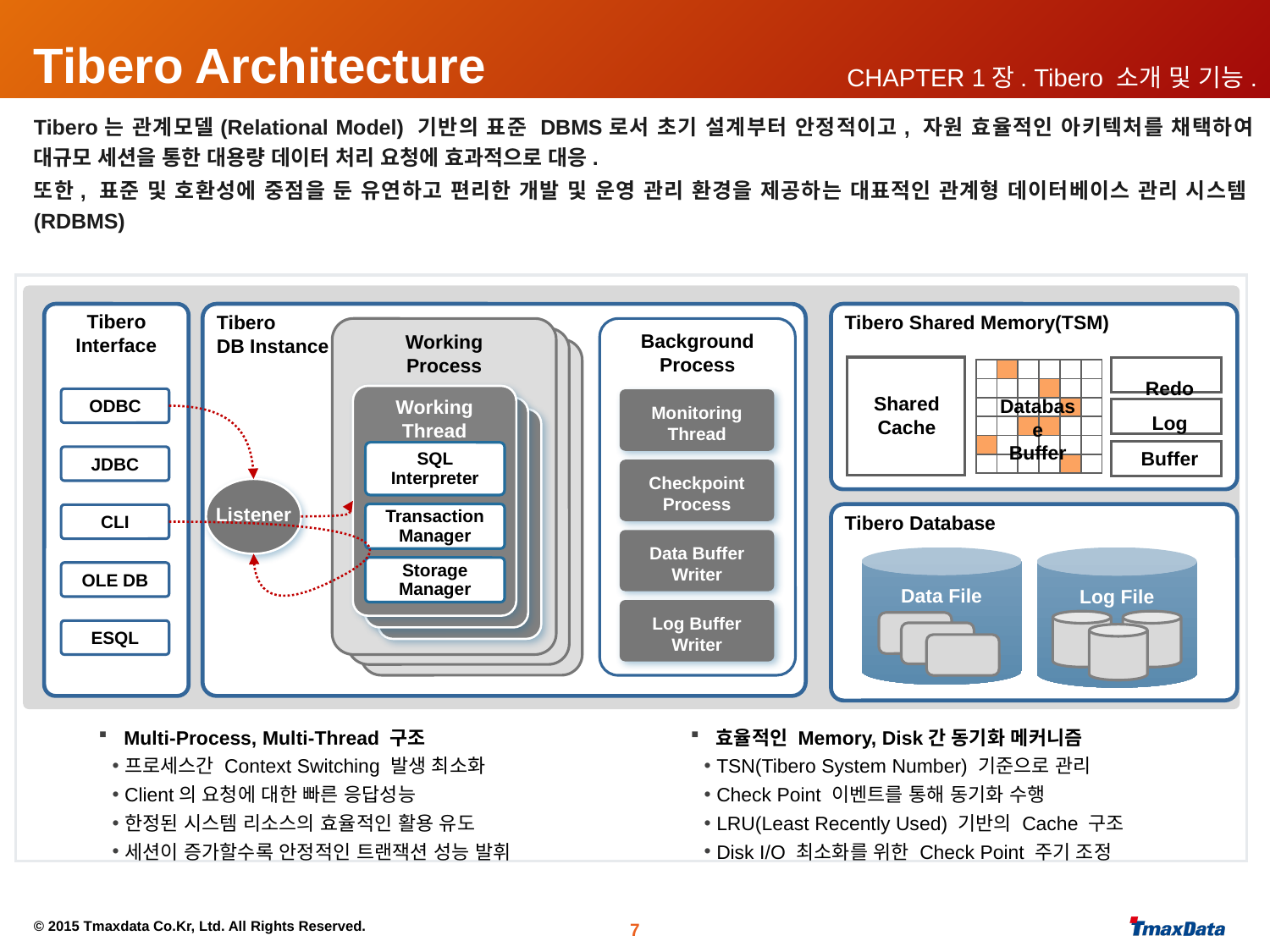

# Tibero Architecture
CHAPTER 1장. Tibero 소개 및 기능.
Tibero는 관계모델(Relational Model) 기반의 표준 DBMS로서 초기 설계부터 안정적이고, 자원 효율적인 아키텍처를 채택하여 대규모 세션을 통한 대용량 데이터 처리 요청에 효과적으로 대응.
또한, 표준 및 호환성에 중점을 둔 유연하고 편리한 개발 및 운영 관리 환경을 제공하는 대표적인 관계형 데이터베이스 관리 시스템(RDBMS)

Tibero Shared Memory(TSM)

Redo
Log
Buffer
Shared
Cache
Tibero
Interface
ODBC
JDBC
CLI
OLE DB
ESQL
Tibero
DB Instance
Working
Process
Working
Process
Working
Process
Background
Process
Monitoring
Thread
Checkpoint
Process
Data Buffer
Writer
Log Buffer
Writer
Working
Thread
Working
Thread
Working
Thread
SQL
Interpreter
Transaction
Manager
Storage
Manager
Listener
|  |  |  |  |  |  |
| --- | --- | --- | --- | --- | --- |
|  |  |  |  |  |  |
|  |  |  |  |  |  |
|  |  |  |  |  |  |
|  |  |  |  |  |  |
|  |  |  |  |  |  |
Database
Buffer
Tibero Database
Data File
Log File

Multi-Process, Multi-Thread 구조
프로세스간 Context Switching 발생 최소화
Client의 요청에 대한 빠른 응답성능
한정된 시스템 리소스의 효율적인 활용 유도
세션이 증가할수록 안정적인 트랜잭션 성능 발휘
효율적인 Memory, Disk간 동기화 메커니즘
TSN(Tibero System Number) 기준으로 관리
Check Point 이벤트를 통해 동기화 수행
LRU(Least Recently Used) 기반의 Cache 구조
Disk I/O 최소화를 위한 Check Point 주기 조정